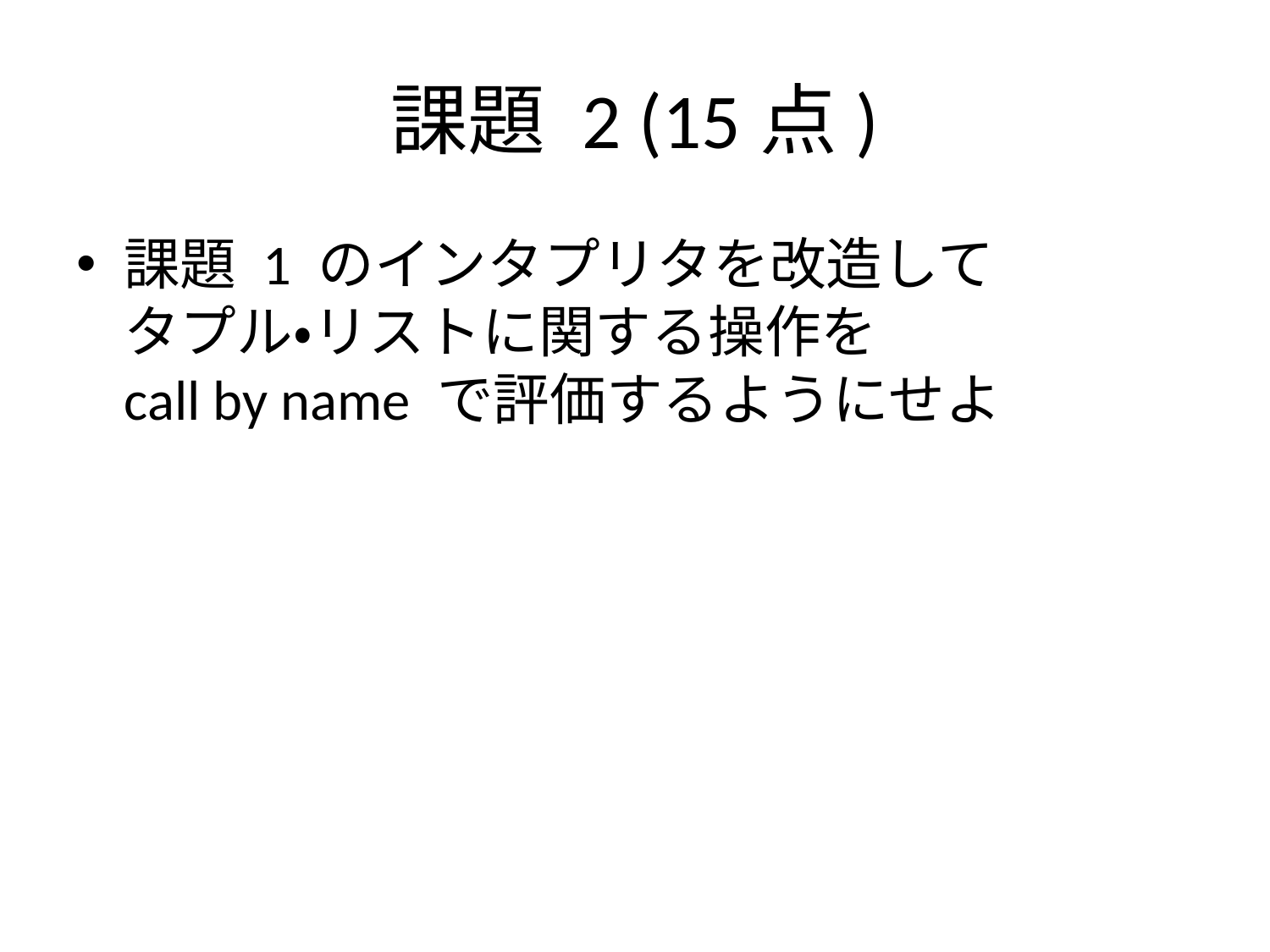

# 課題 2 (15点)
課題 1 のインタプリタを改造して
タプル・リストに関する操作を
call by name で評価するようにせよ